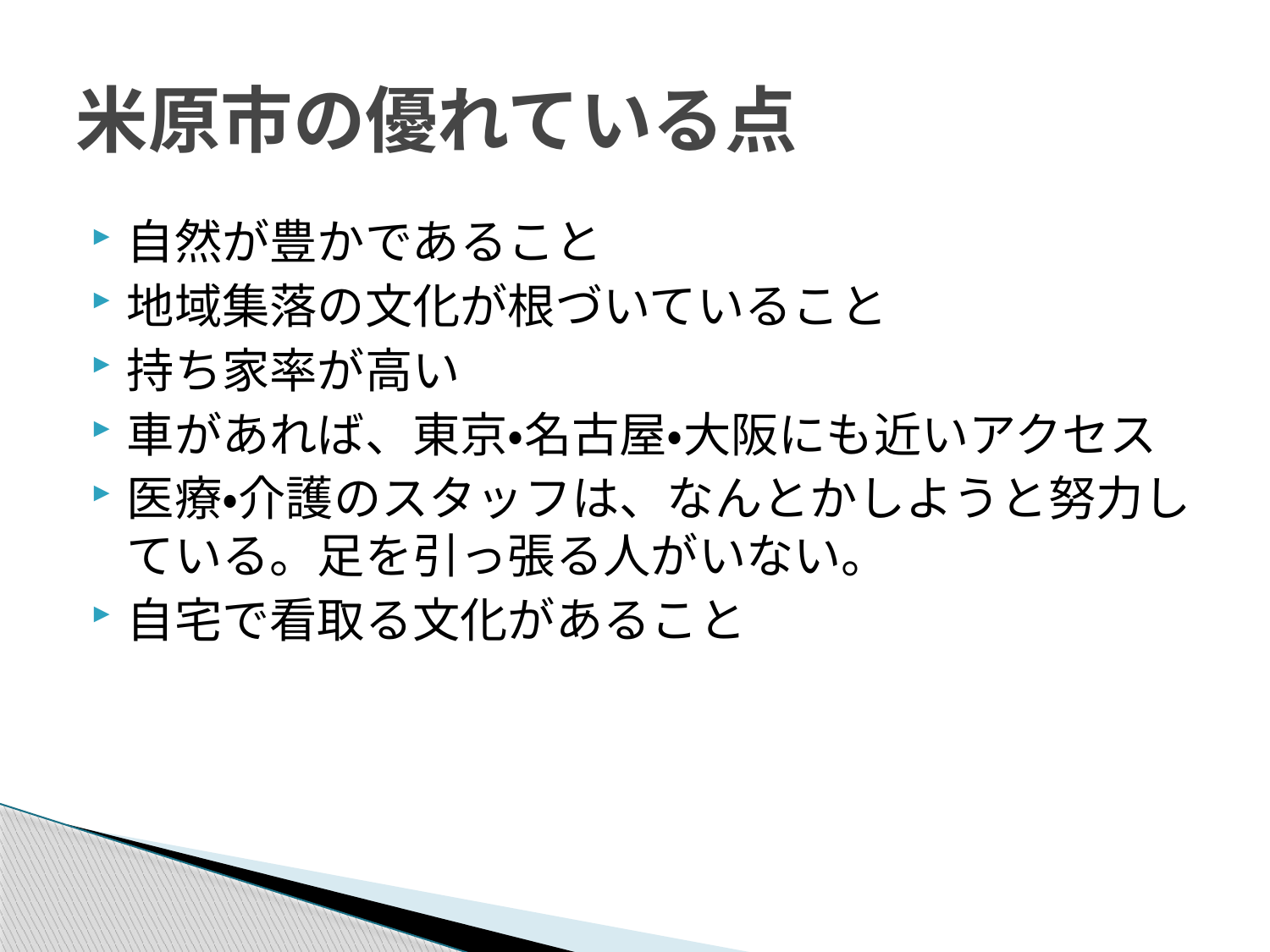

# 米原市の優れている点
自然が豊かであること
地域集落の文化が根づいていること
持ち家率が高い
車があれば、東京・名古屋・大阪にも近いアクセス
医療・介護のスタッフは、なんとかしようと努力している。足を引っ張る人がいない。
自宅で看取る文化があること